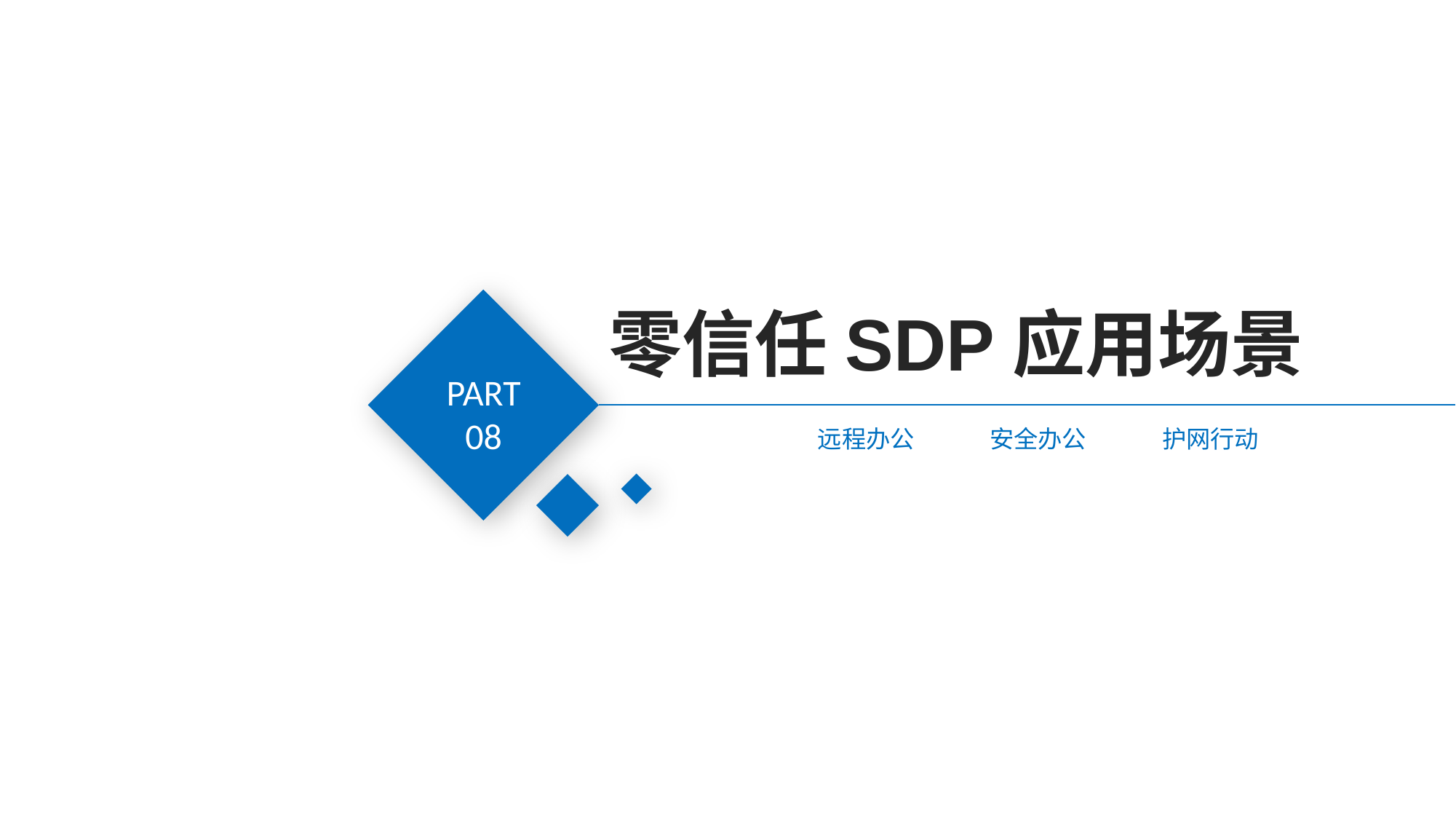

# 零信任SDP应用场景
PART
08
远程办公
安全办公
护网行动